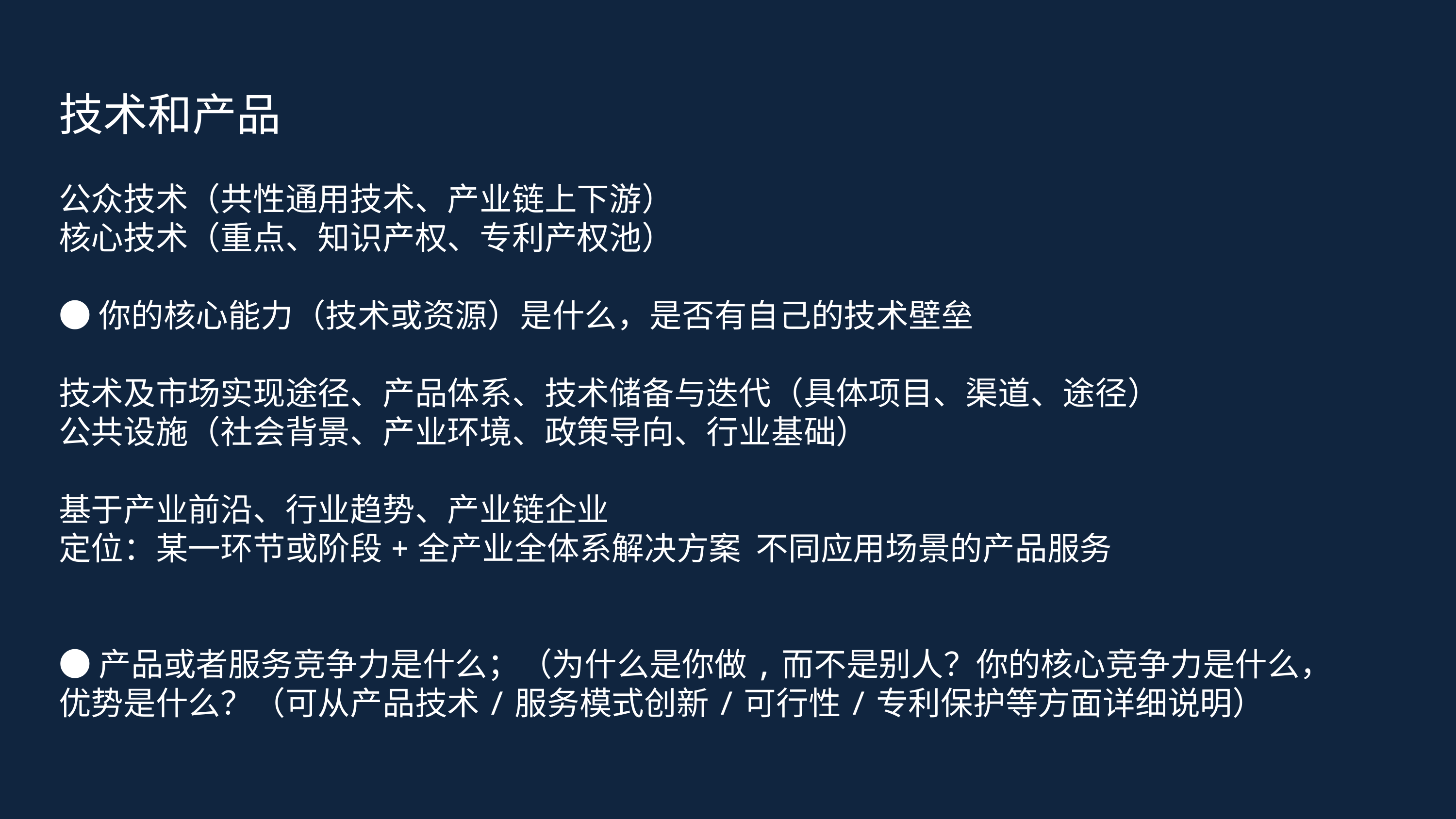

技术和产品

公众技术（共性通用技术、产业链上下游）
核心技术（重点、知识产权、专利产权池）

●你的核心能力（技术或资源）是什么，是否有自己的技术壁垒

技术及市场实现途径、产品体系、技术储备与迭代（具体项目、渠道、途径）
公共设施（社会背景、产业环境、政策导向、行业基础）

基于产业前沿、行业趋势、产业链企业
定位：某一环节或阶段+全产业全体系解决方案  不同应用场景的产品服务

●产品或者服务竞争力是什么；（为什么是你做,而不是别人？你的核心竞争力是什么，优势是什么？（可从产品技术/服务模式创新/可行性/专利保护等方面详细说明）